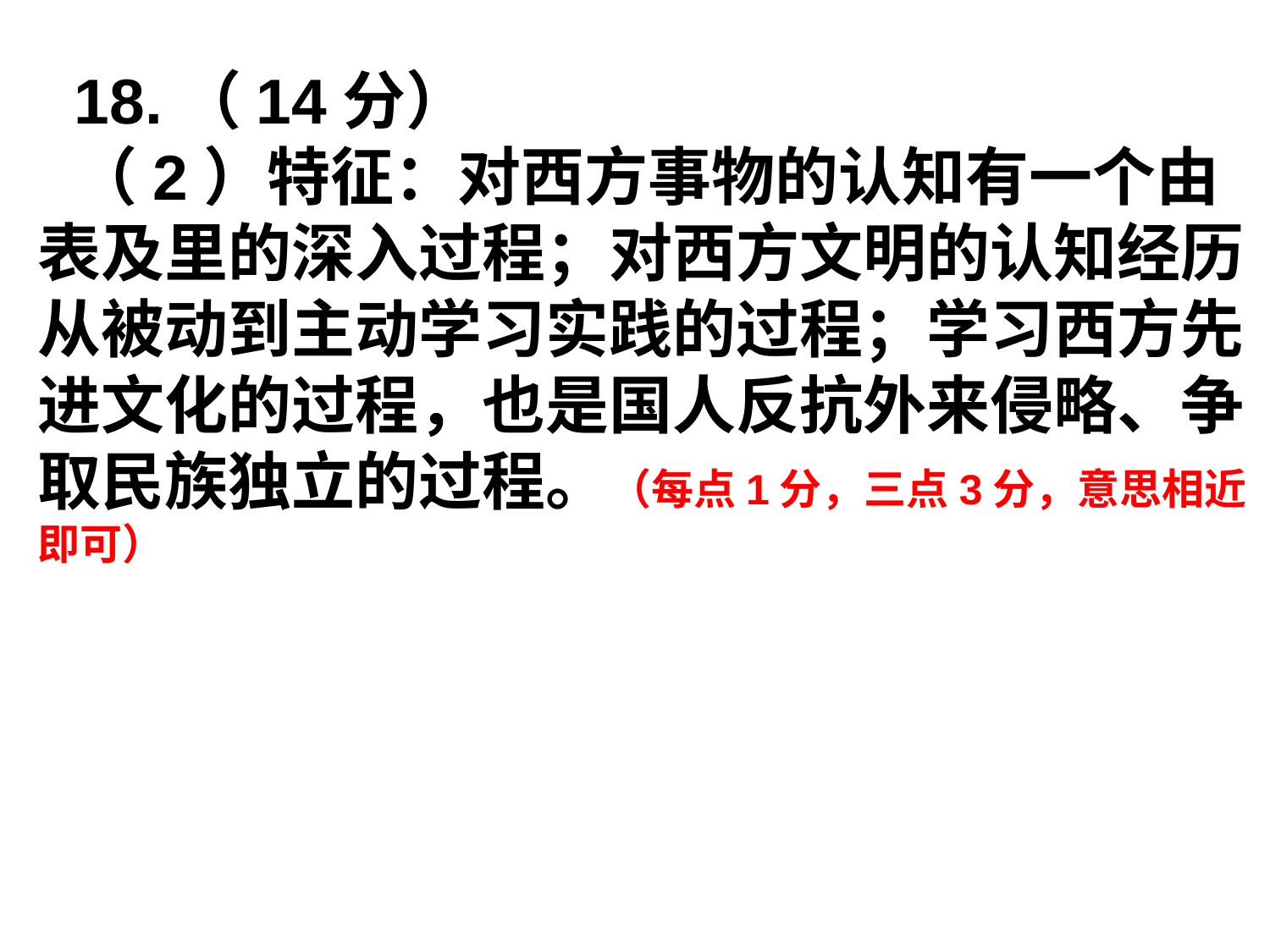

18.（14分）
（2）特征：对西方事物的认知有一个由表及里的深入过程；对西方文明的认知经历从被动到主动学习实践的过程；学习西方先进文化的过程，也是国人反抗外来侵略、争取民族独立的过程。（每点1分，三点3分，意思相近即可）